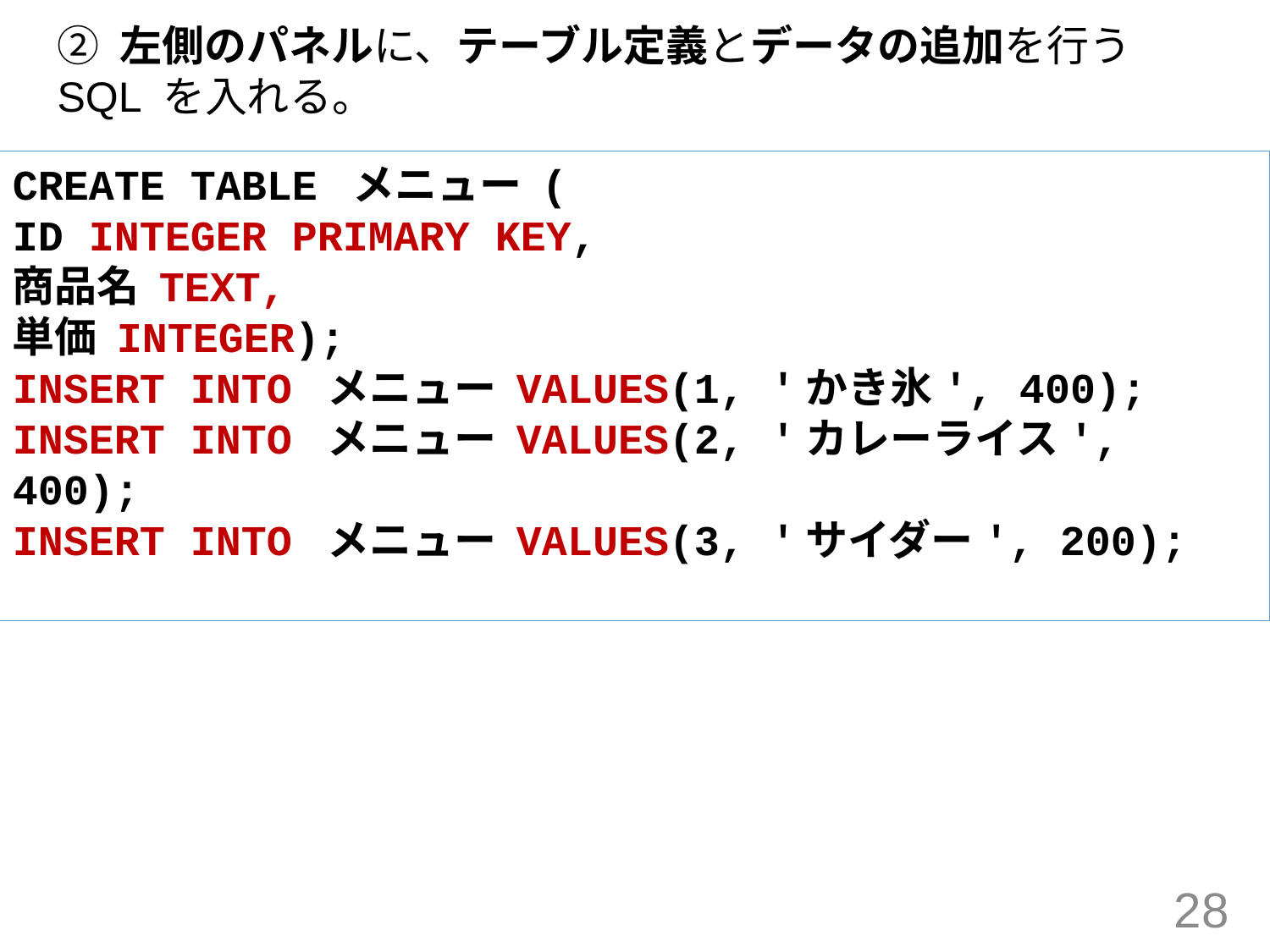

② 左側のパネルに、テーブル定義とデータの追加を行う SQL を入れる。

CREATE TABLE メニュー (
ID INTEGER PRIMARY KEY,
商品名 TEXT,
単価 INTEGER);
INSERT INTO メニュー VALUES(1, 'かき氷', 400);
INSERT INTO メニュー VALUES(2, 'カレーライス', 400);
INSERT INTO メニュー VALUES(3, 'サイダー', 200);

28